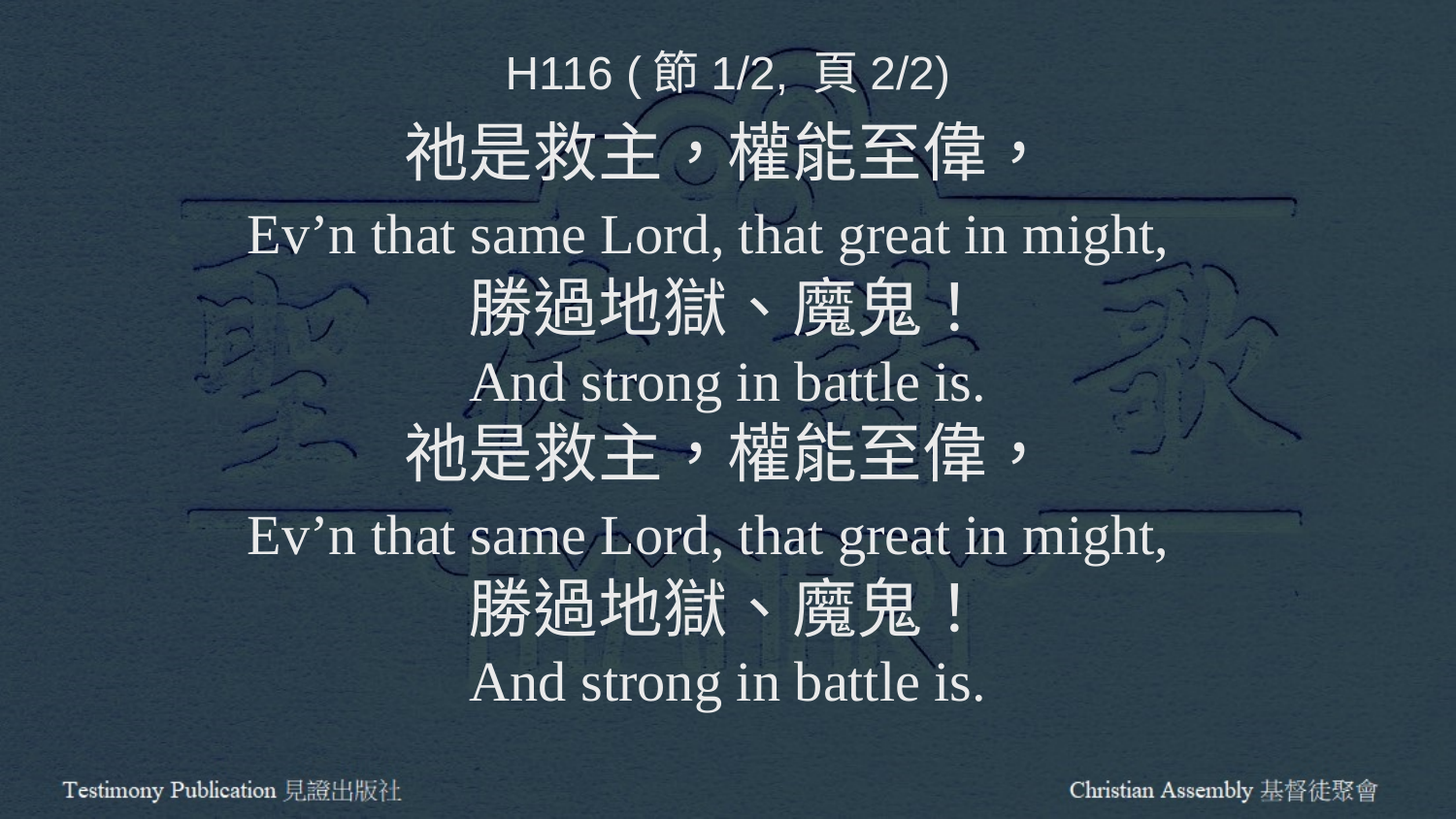

H116 (節1/2, 頁2/2)
祂是救主，權能至偉，
Ev’n that same Lord, that great in might,
勝過地獄、魔鬼！
And strong in battle is.
祂是救主，權能至偉，
Ev’n that same Lord, that great in might,
勝過地獄、魔鬼！
And strong in battle is.